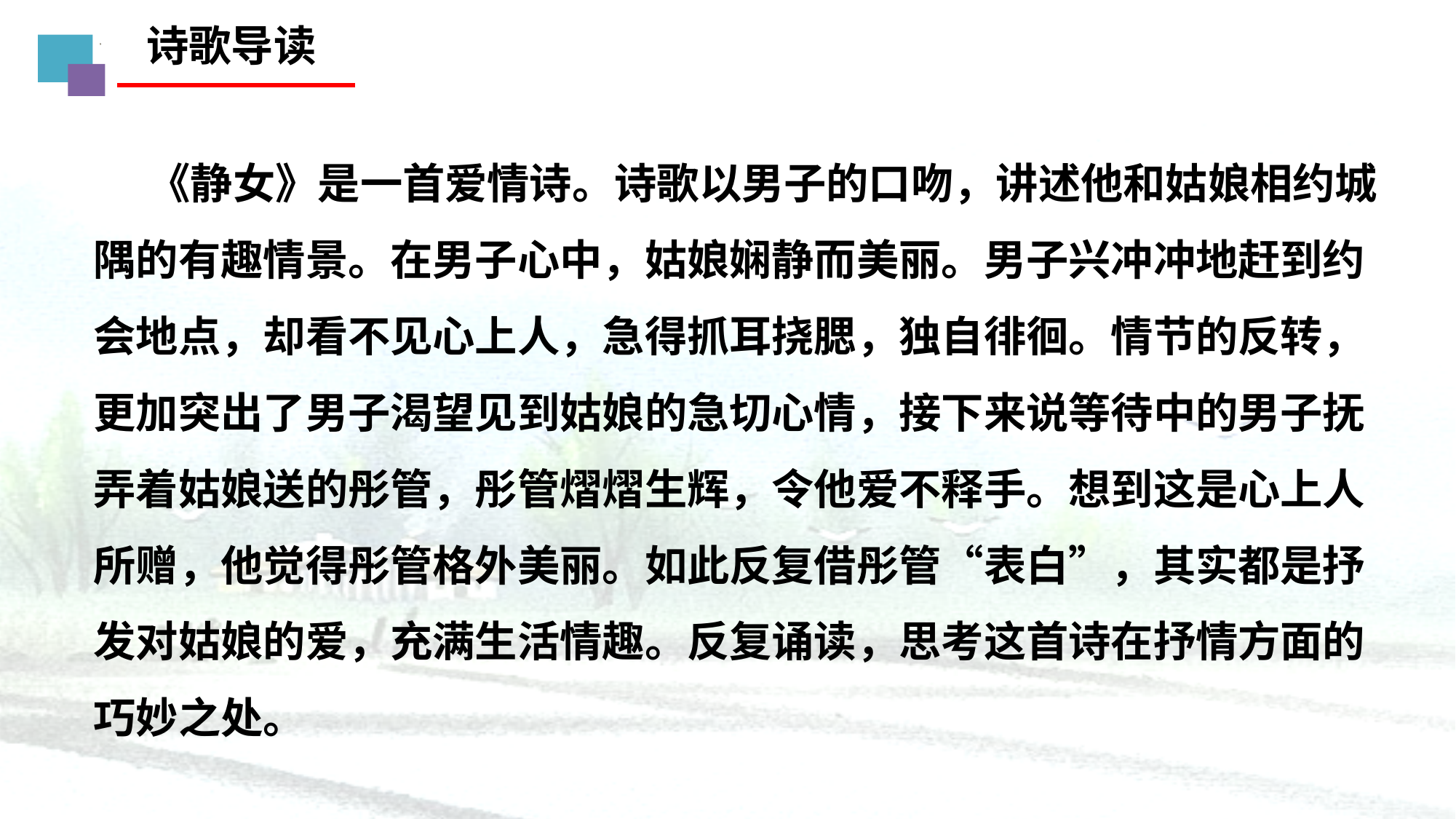

诗歌导读

《静女》是一首爱情诗。诗歌以男子的口吻，讲述他和姑娘相约城隅的有趣情景。在男子心中，姑娘娴静而美丽。男子兴冲冲地赶到约会地点，却看不见心上人，急得抓耳挠腮，独自徘徊。情节的反转，更加突出了男子渴望见到姑娘的急切心情，接下来说等待中的男子抚弄着姑娘送的彤管，彤管熠熠生辉，令他爱不释手。想到这是心上人所赠，他觉得彤管格外美丽。如此反复借彤管“表白”，其实都是抒发对姑娘的爱，充满生活情趣。反复诵读，思考这首诗在抒情方面的巧妙之处。